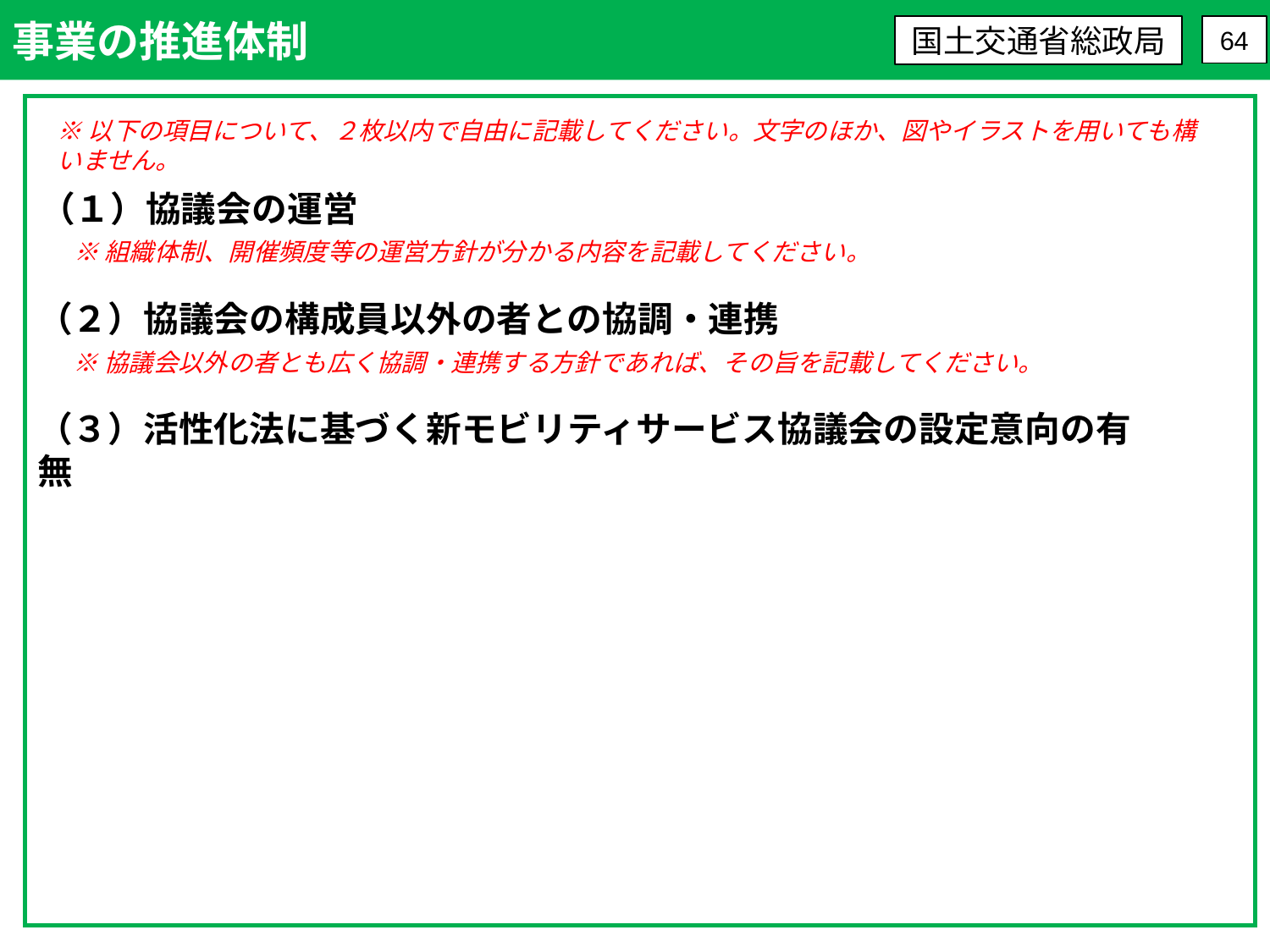

事業の推進体制
国土交通省総政局
64

※以下の項目について、２枚以内で自由に記載してください。文字のほか、図やイラストを用いても構いません。
（１）協議会の運営
※組織体制、開催頻度等の運営方針が分かる内容を記載してください。
（２）協議会の構成員以外の者との協調・連携
※協議会以外の者とも広く協調・連携する方針であれば、その旨を記載してください。
（３）活性化法に基づく新モビリティサービス協議会の設定意向の有無